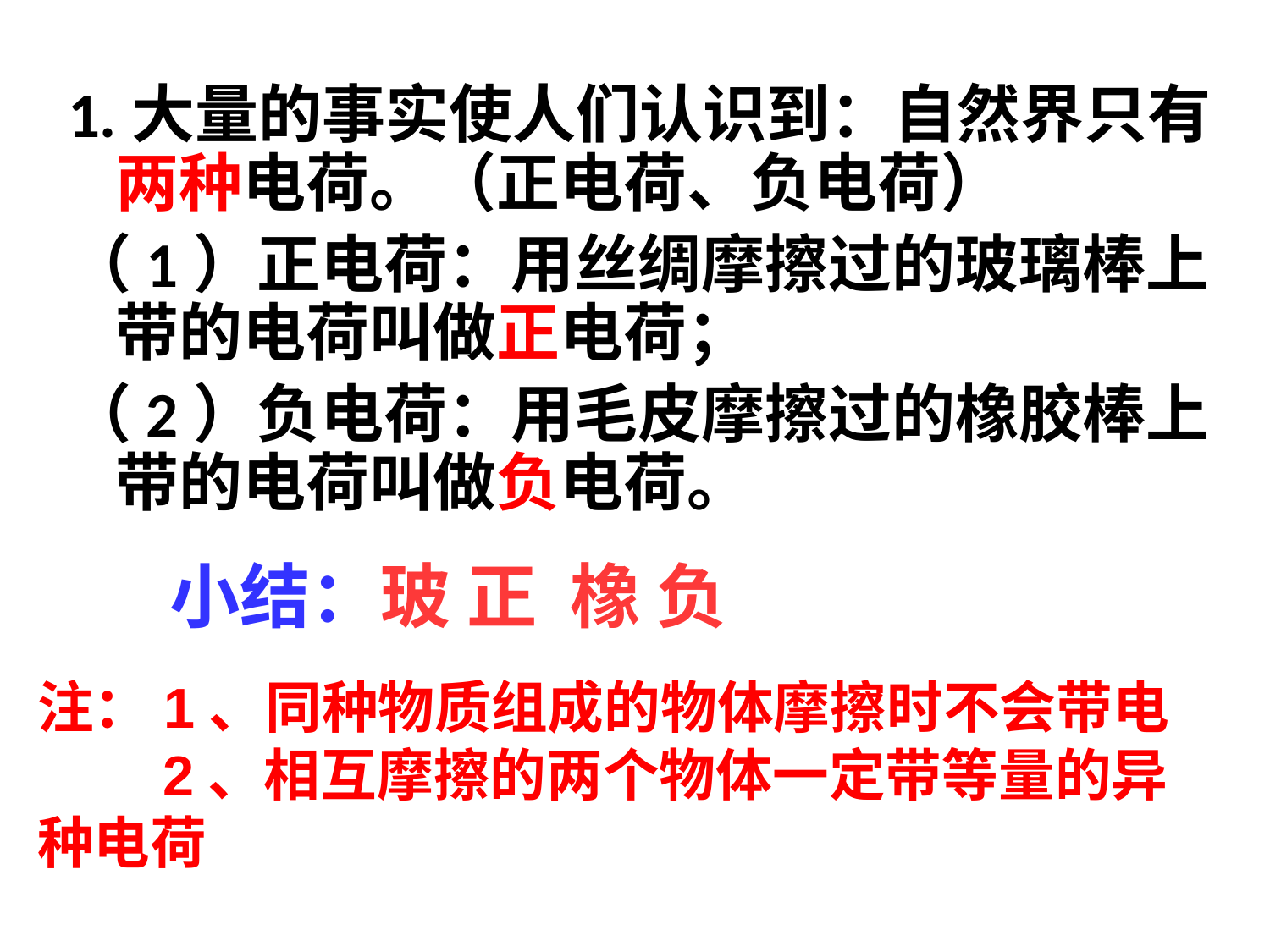

1.大量的事实使人们认识到：自然界只有两种电荷。（正电荷、负电荷）
（1）正电荷：用丝绸摩擦过的玻璃棒上带的电荷叫做正电荷；
（2）负电荷：用毛皮摩擦过的橡胶棒上带的电荷叫做负电荷。
小结：玻 正  橡 负
注：1、同种物质组成的物体摩擦时不会带电
        2、相互摩擦的两个物体一定带等量的异种电荷